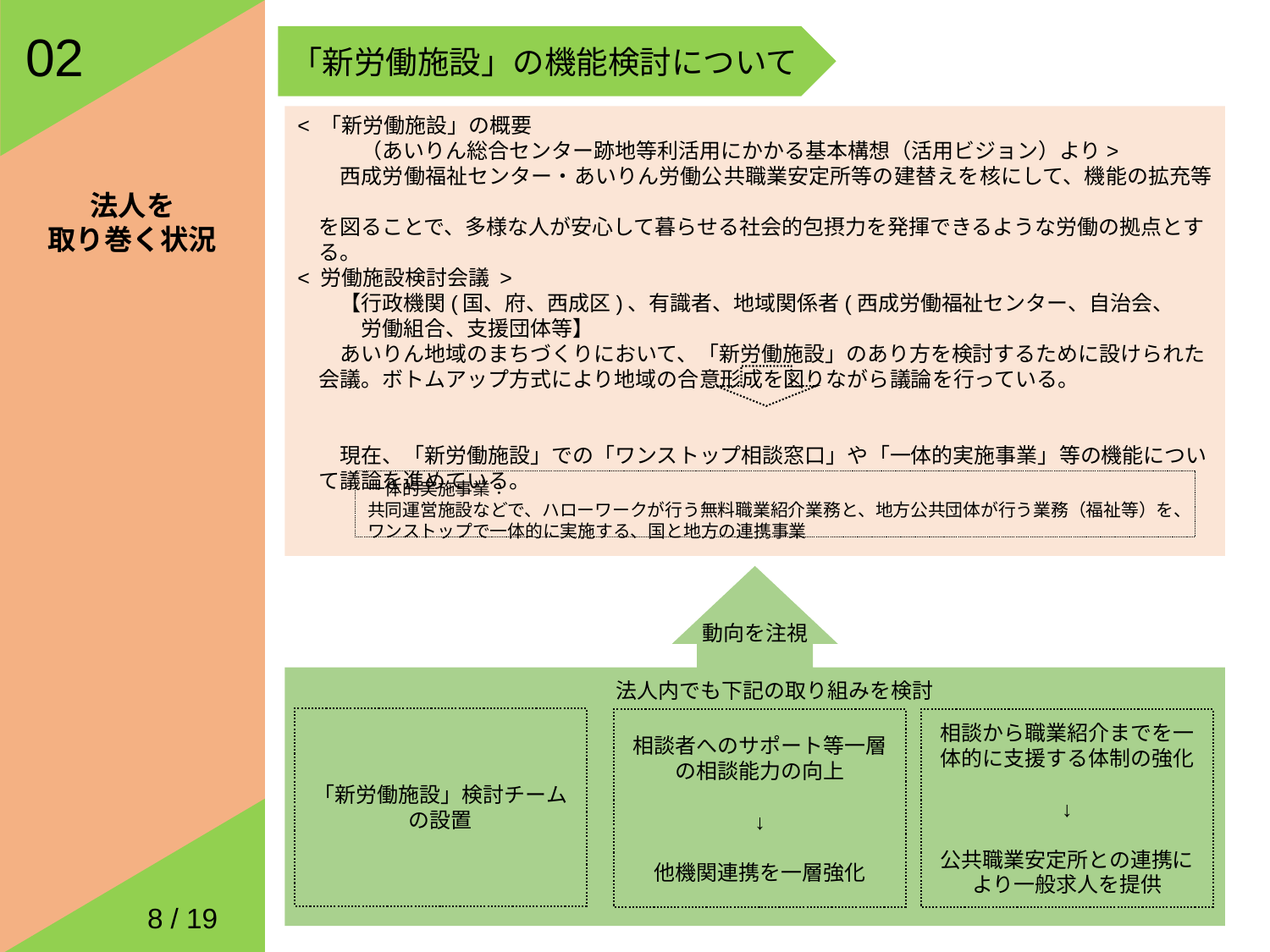

法人を
取り巻く状況

02
「新労働施設」の機能検討について
< 「新労働施設」の概要
　　　（あいりん総合センター跡地等利活用にかかる基本構想（活用ビジョン）より>
　　西成労働福祉センター・あいりん労働公共職業安定所等の建替えを核にして、機能の拡充等
　を図ることで、多様な人が安心して暮らせる社会的包摂力を発揮できるような労働の拠点とす
　る。
< 労働施設検討会議 >
　　【行政機関(国、府、西成区)、有識者、地域関係者(西成労働福祉センター、自治会、
　　　労働組合、支援団体等】
　　あいりん地域のまちづくりにおいて、「新労働施設」のあり方を検討するために設けられた
　会議。ボトムアップ方式により地域の合意形成を図りながら議論を行っている。

　　現在、「新労働施設」での「ワンストップ相談窓口」や「一体的実施事業」等の機能につい
　て議論を進めている。

一体的実施事業：
共同運営施設などで、ハローワークが行う無料職業紹介業務と、地方公共団体が行う業務（福祉等）を、ワンストップで一体的に実施する、国と地方の連携事業

動向を注視
法人内でも下記の取り組みを検討
「新労働施設」検討チーム
の設置
相談者へのサポート等一層の相談能力の向上

↓

他機関連携を一層強化
相談から職業紹介までを一体的に支援する体制の強化

↓

公共職業安定所との連携により一般求人を提供

8 / 19